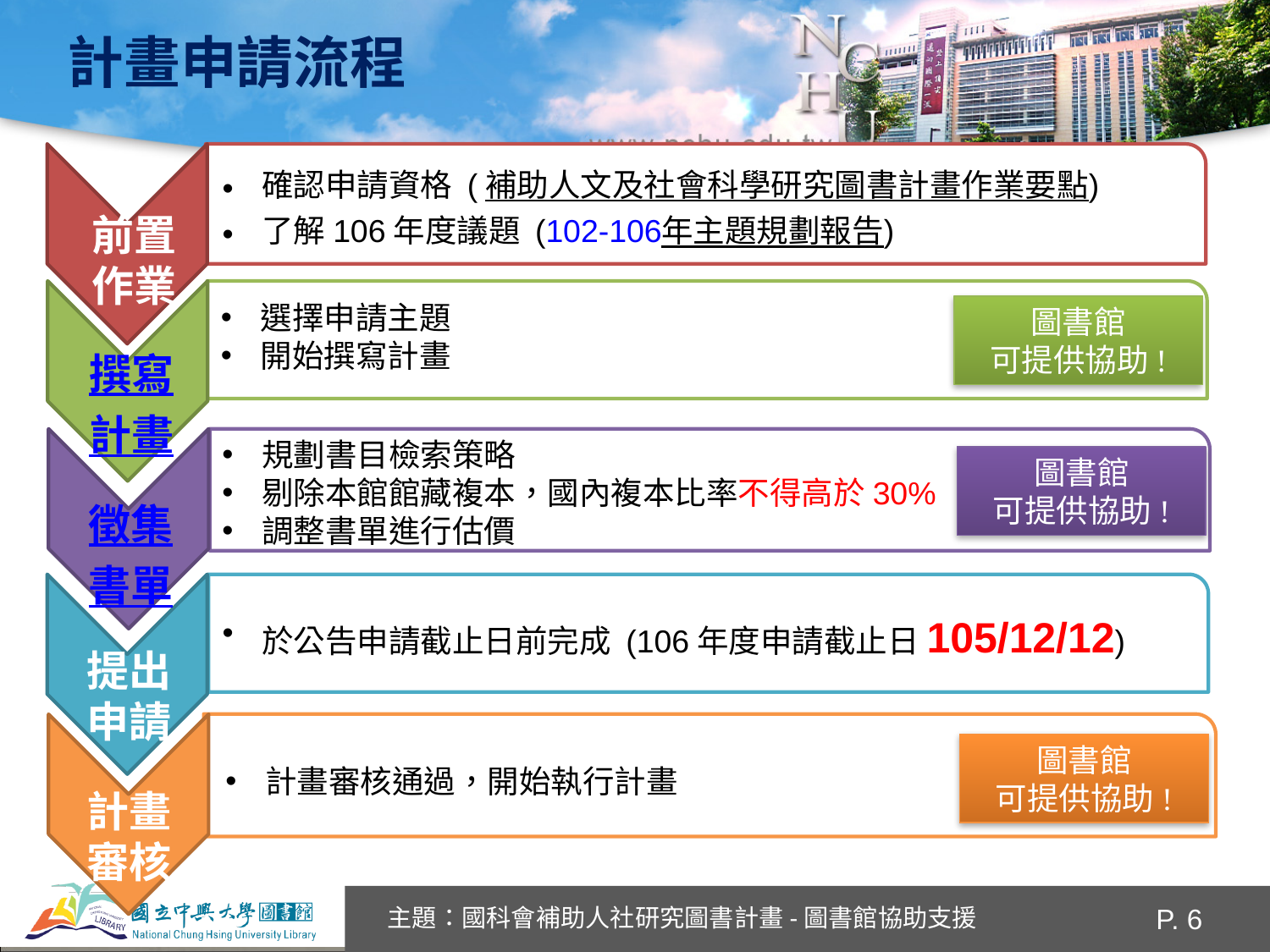

# 計畫申請流程

確認申請資格 (補助人文及社會科學研究圖書計畫作業要點)
了解106年度議題 (102-106年主題規劃報告)

前置
作業

選擇申請主題
開始撰寫計畫
圖書館
可提供協助!

撰寫
計畫

規劃書目檢索策略
剔除本館館藏複本，國內複本比率不得高於30%
調整書單進行估價

圖書館
可提供協助!

徵集
書單

於公告申請截止日前完成 (106年度申請截止日105/12/12)
提出
申請

圖書館
可提供協助!

計畫審核通過，開始執行計畫
計畫
審核